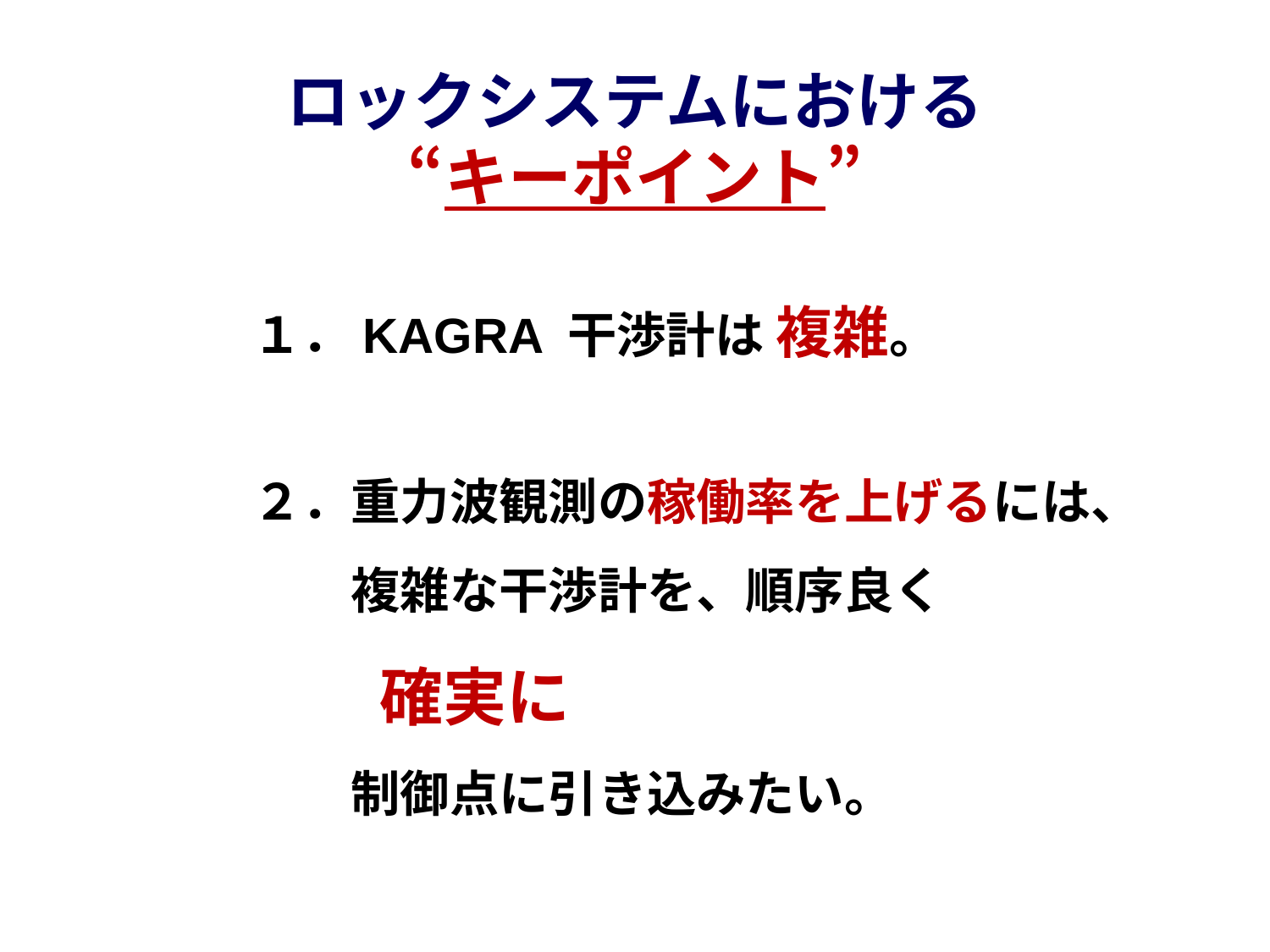

# ロックシステムにおける “キーポイント”
１．KAGRA 干渉計は 複雑。

２．重力波観測の稼働率を上げるには、
　　複雑な干渉計を、順序良く
	確実に
　　制御点に引き込みたい。